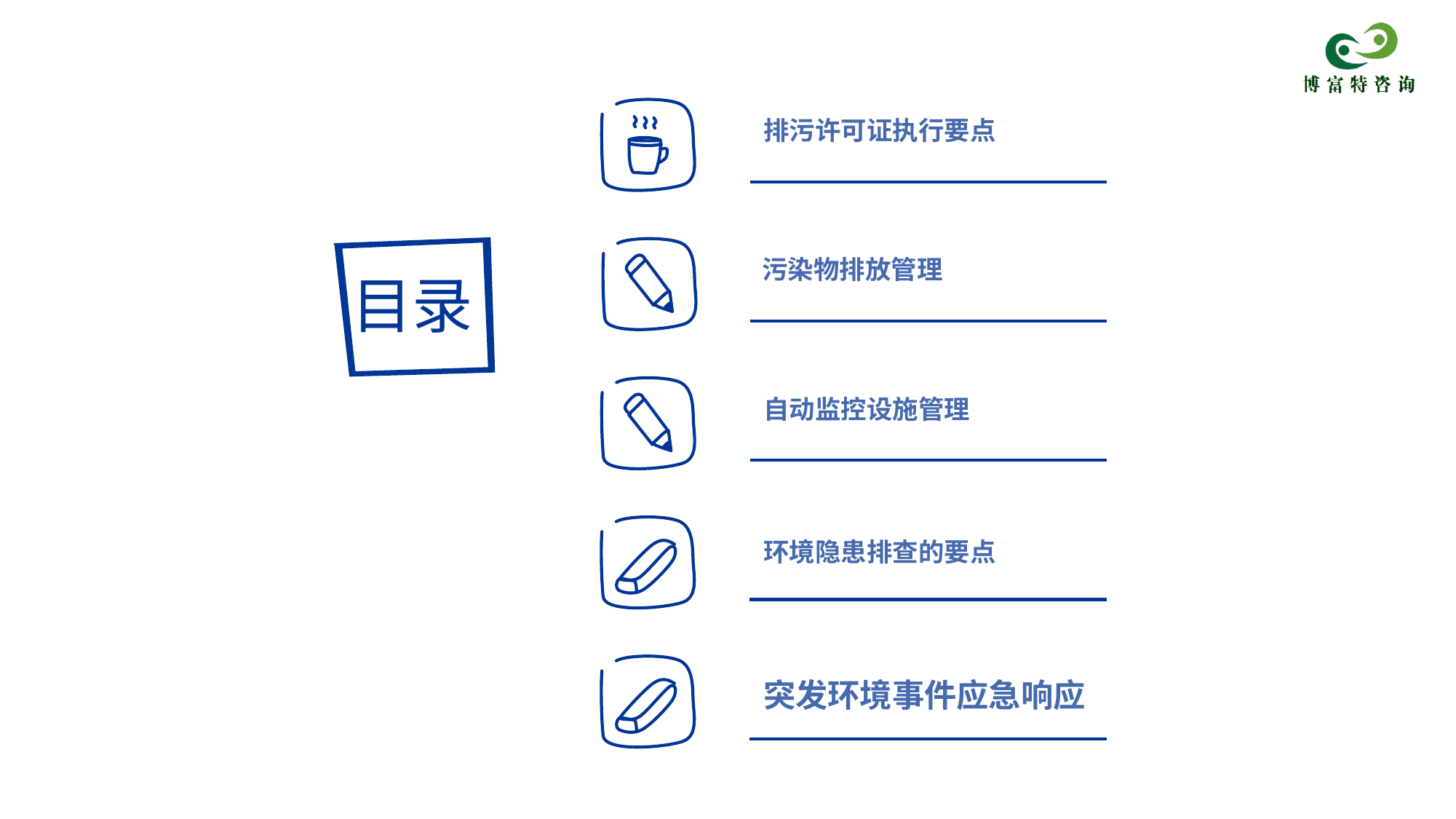

排污许可证执行要点

污染物排放管理

目录

自动监控设施管理

环境隐患排查的要点

突发环境事件应急响应